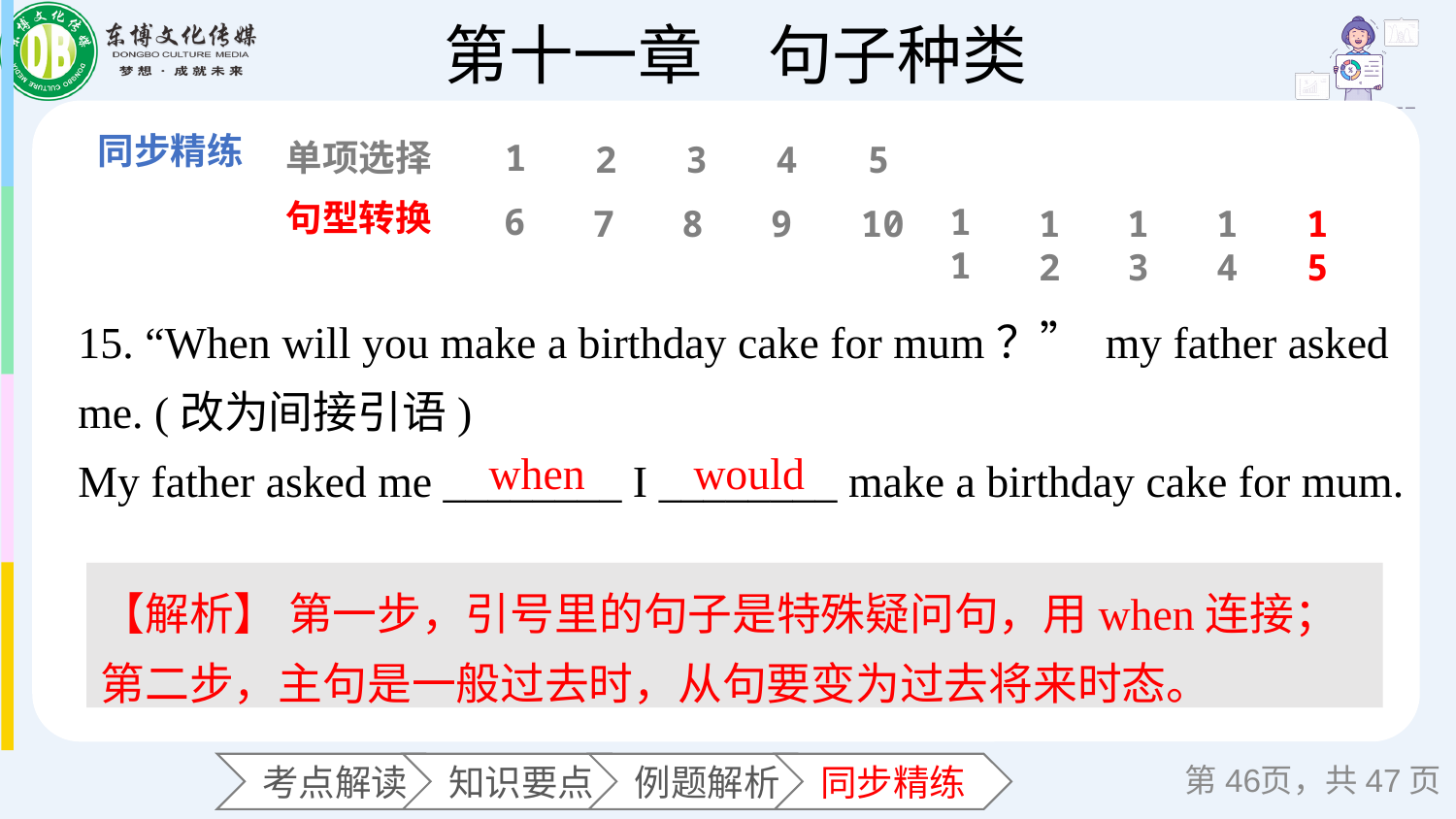

单项选择
1
2
3
4
5
句型转换
6
11
7
8
9
10
12
13
14
15

15. “When will you make a birthday cake for mum？” my father asked me. (改为间接引语)
My father asked me ________ I ________ make a birthday cake for mum.
when
would
【解析】 第一步，引号里的句子是特殊疑问句，用when连接；第二步，主句是一般过去时，从句要变为过去将来时态。
第46页，共47页